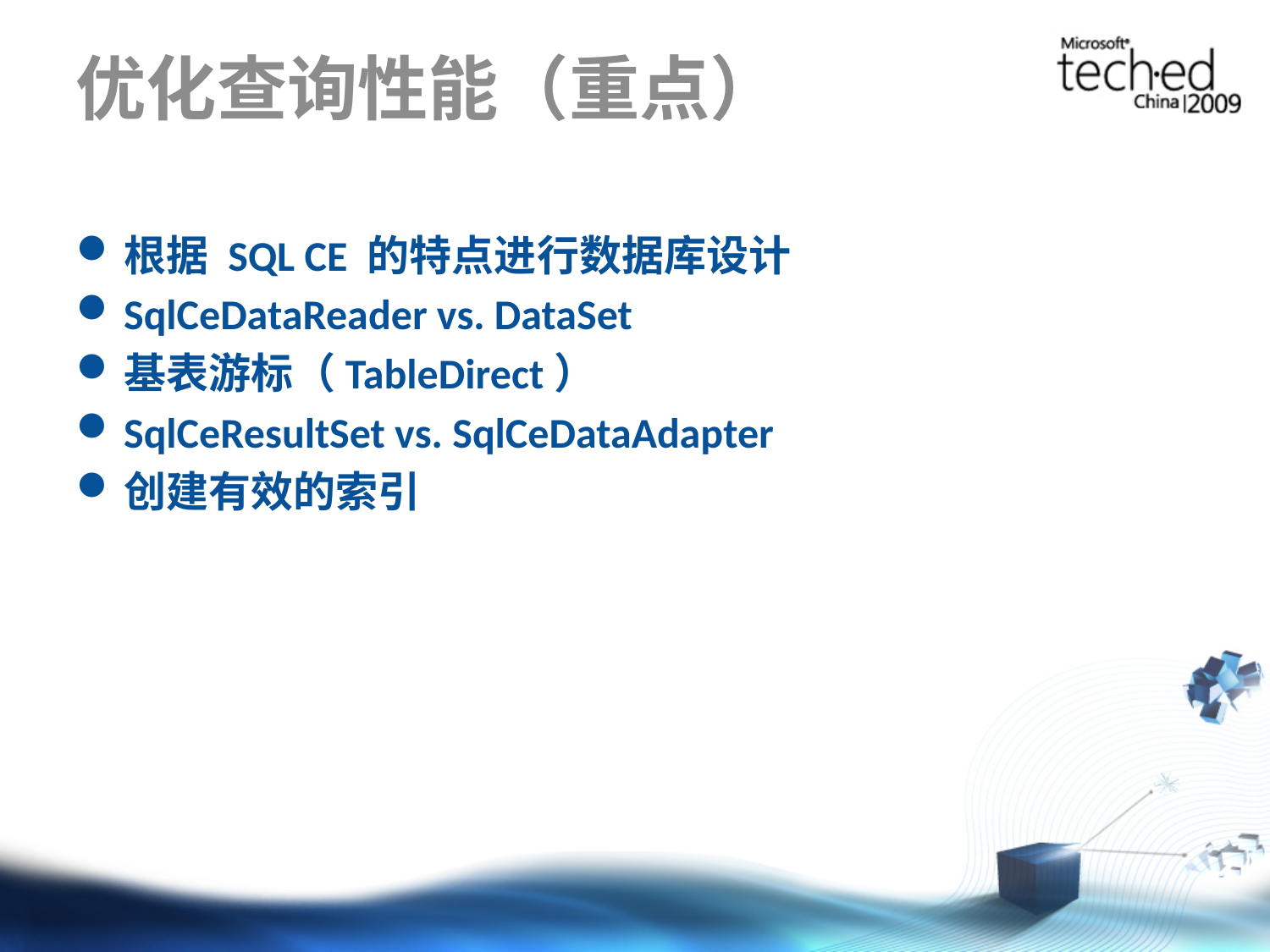

# 优化查询性能（重点）
根据 SQL CE 的特点进行数据库设计
SqlCeDataReader vs. DataSet
基表游标（TableDirect）
SqlCeResultSet vs. SqlCeDataAdapter
创建有效的索引